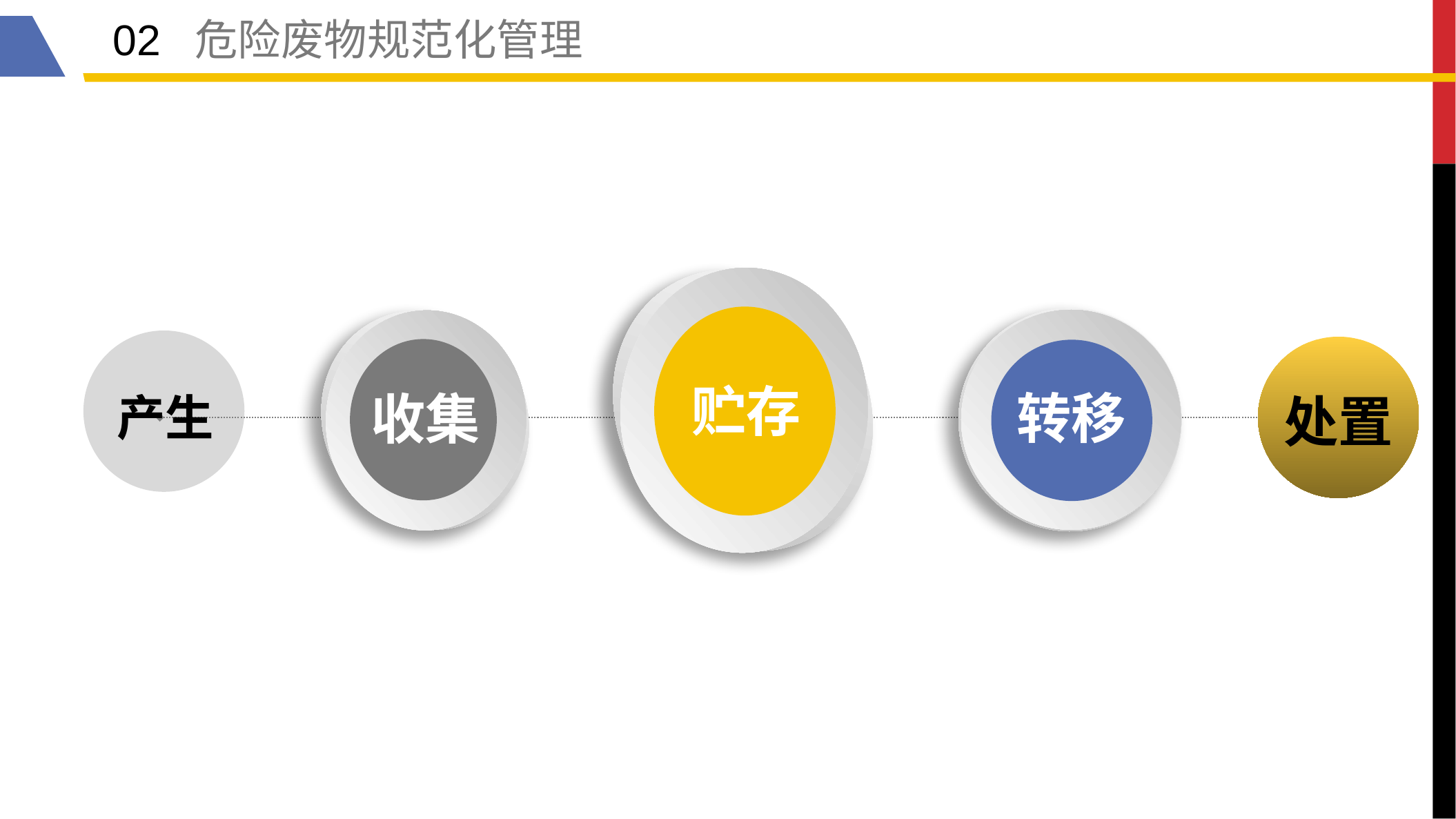

02  危险废物规范化管理

贮存

转移

收集

产生
处置